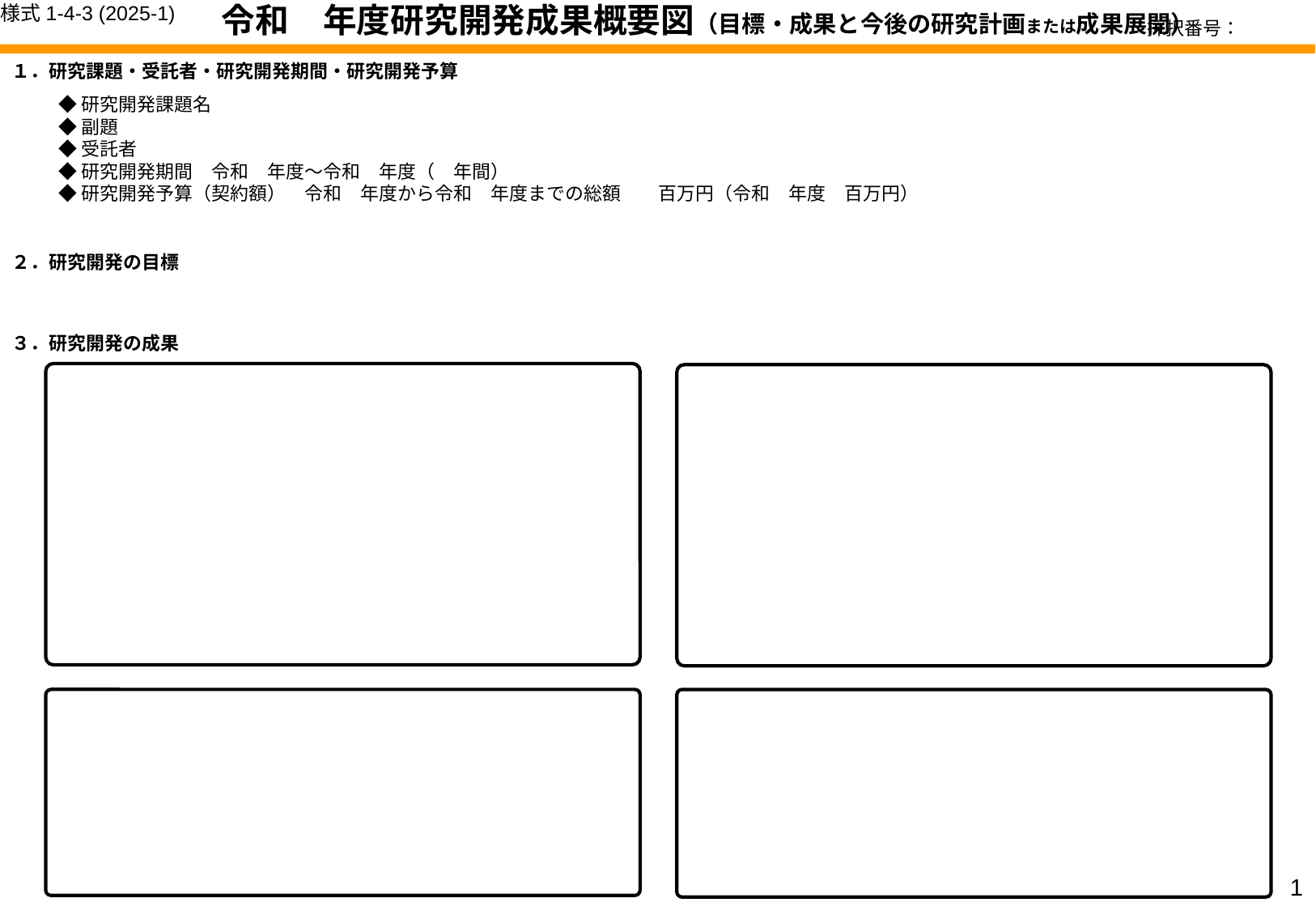

令和　年度研究開発成果概要図（目標・成果と今後の研究計画または成果展開）
様式1-4-3 (2025-1)
採択番号：

１．研究課題・受託者・研究開発期間・研究開発予算
◆研究開発課題名
◆副題
◆受託者
◆研究開発期間　令和　年度～令和　年度（　年間）
◆研究開発予算（契約額）　令和　年度から令和　年度までの総額　　百万円（令和　年度　百万円）
２．研究開発の目標
３．研究開発の成果

1